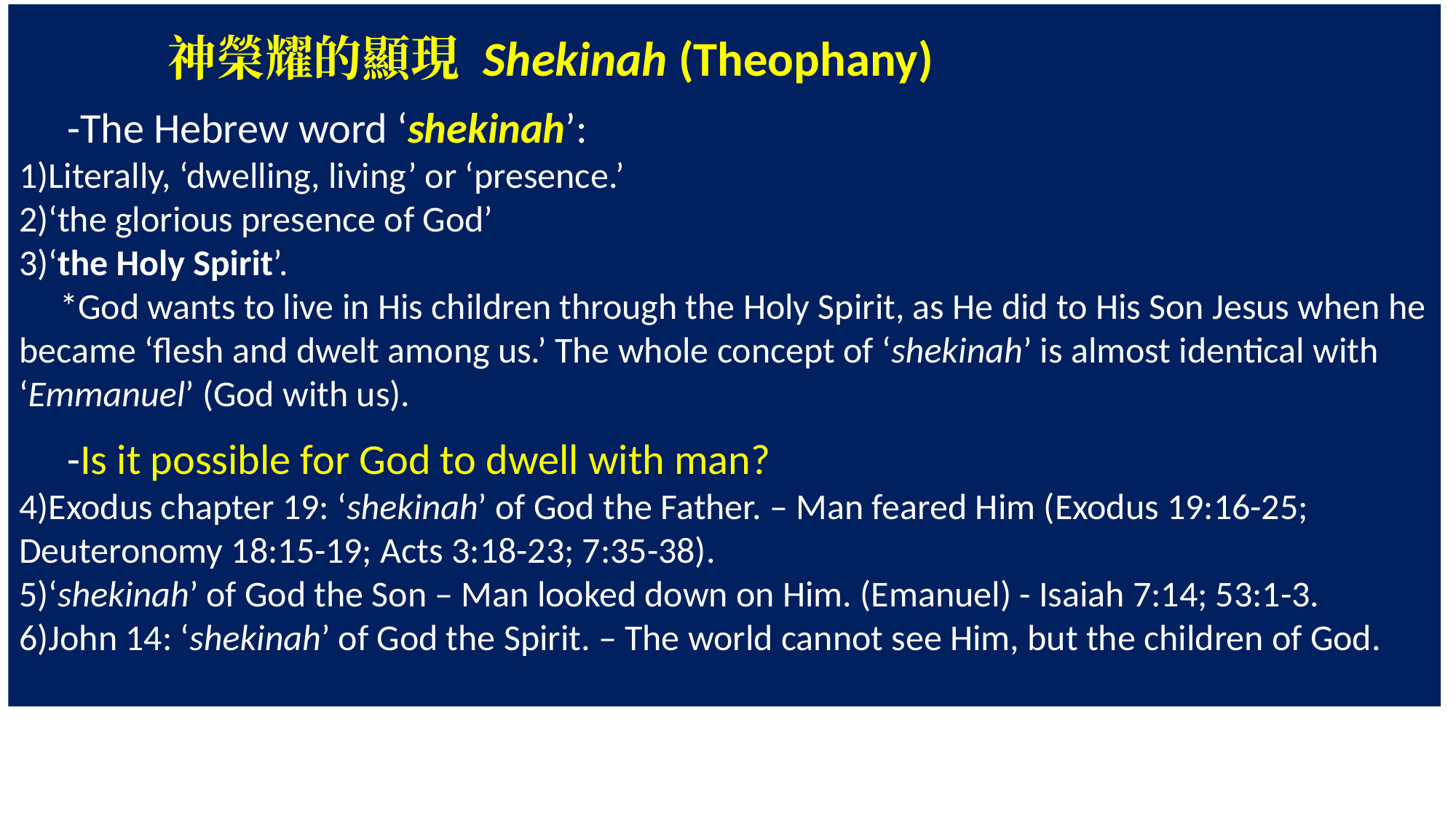

神榮耀的顯現 Shekinah (Theophany)

     -The Hebrew word ‘shekinah’:
Literally, ‘dwelling, living’ or ‘presence.’
‘the glorious presence of God’
‘the Holy Spirit’.
     *God wants to live in His children through the Holy Spirit, as He did to His Son Jesus when he became ‘flesh and dwelt among us.’ The whole concept of ‘shekinah’ is almost identical with ‘Emmanuel’ (God with us).

     -Is it possible for God to dwell with man?
Exodus chapter 19: ‘shekinah’ of God the Father. – Man feared Him (Exodus 19:16-25; Deuteronomy 18:15-19; Acts 3:18-23; 7:35-38).
‘shekinah’ of God the Son – Man looked down on Him. (Emanuel) - Isaiah 7:14; 53:1-3.
John 14: ‘shekinah’ of God the Spirit. – The world cannot see Him, but the children of God.